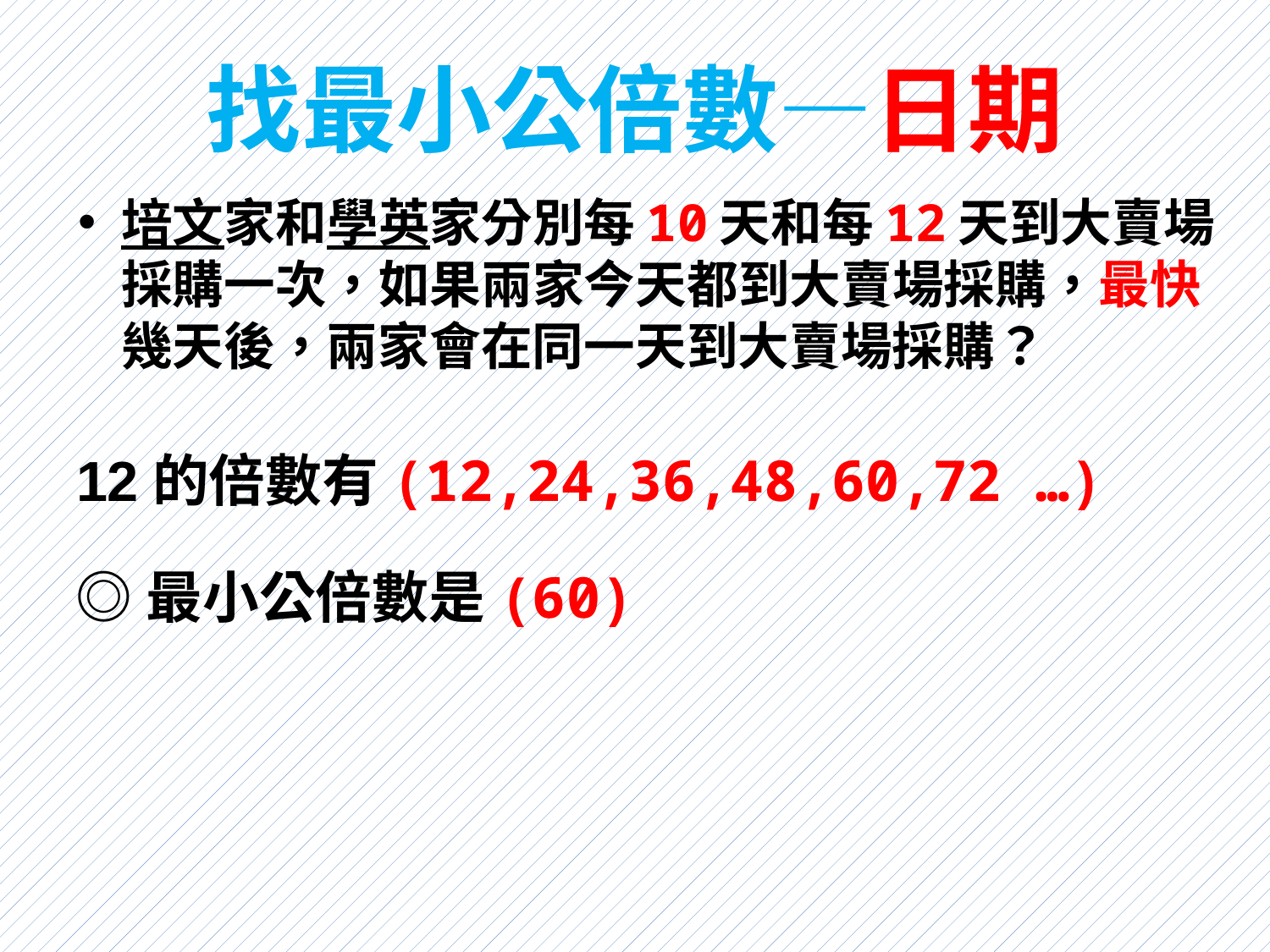

# 找最小公倍數—日期
培文家和學英家分別每10天和每12天到大賣場採購一次，如果兩家今天都到大賣場採購，最快幾天後，兩家會在同一天到大賣場採購？
12的倍數有(12,24,36,48,60,72 …)
◎最小公倍數是(60)